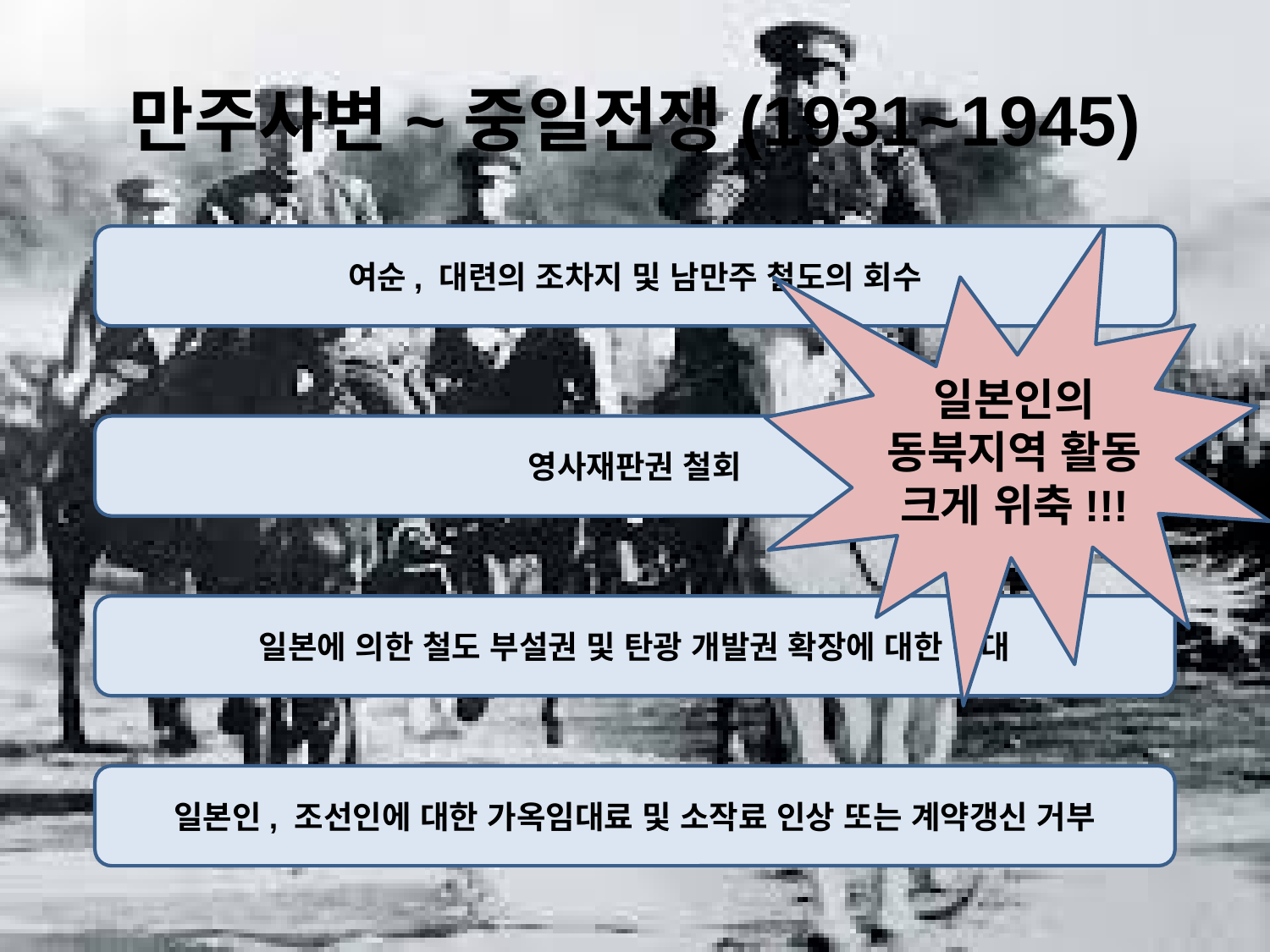

# 만주사변~중일전쟁(1931~1945)
여순, 대련의 조차지 및 남만주 철도의 회수
일본인의 동북지역 활동 크게 위축!!!
영사재판권 철회
일본에 의한 철도 부설권 및 탄광 개발권 확장에 대한 반대
일본인, 조선인에 대한 가옥임대료 및 소작료 인상 또는 계약갱신 거부